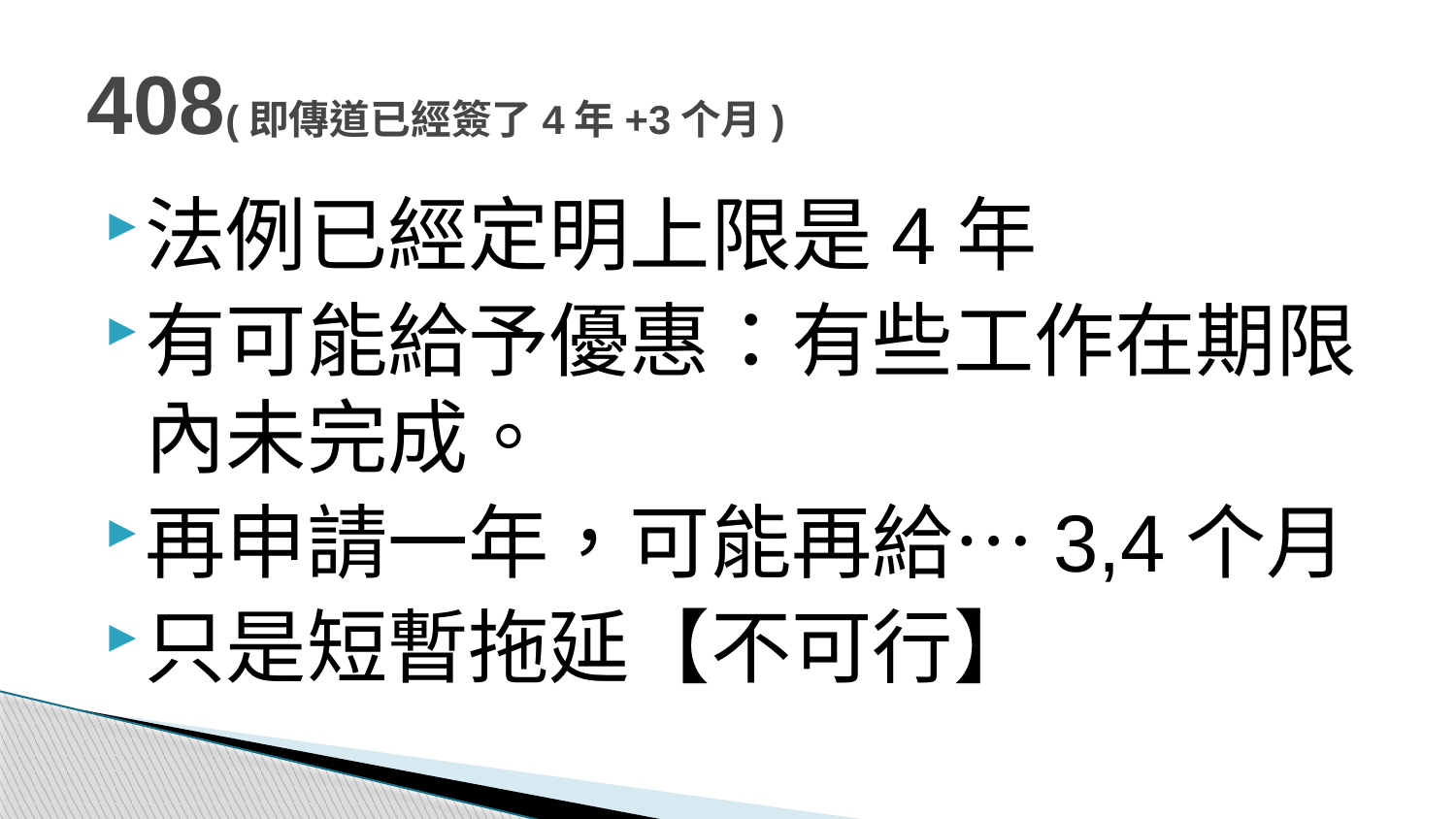

# 408(即傳道已經簽了4年+3个月)
法例已經定明上限是4年
有可能給予優惠：有些工作在期限內未完成。
再申請一年，可能再給…3,4个月
只是短暫拖延【不可行】